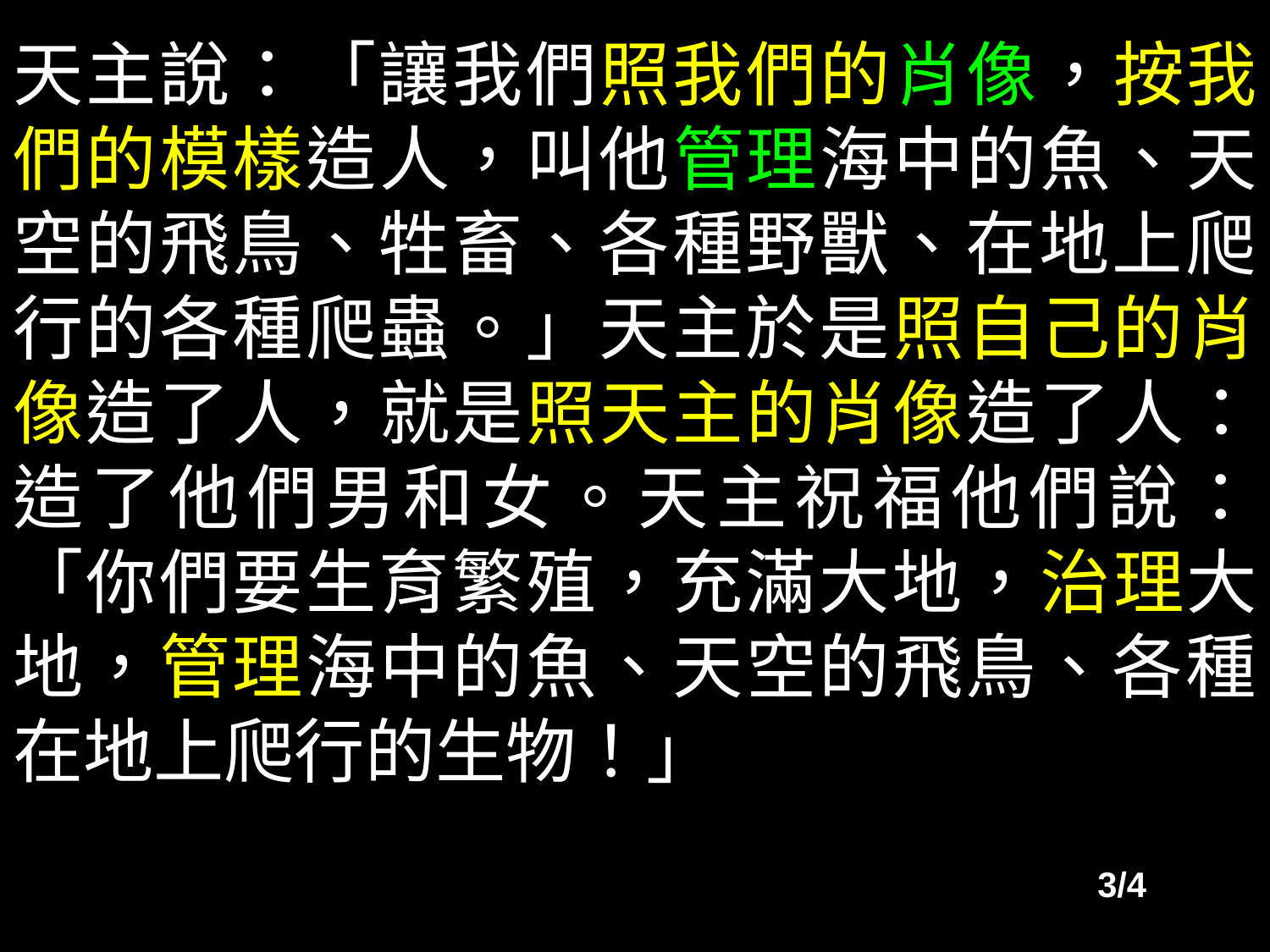

天主說：「讓我們照我們的肖像，按我們的模樣造人，叫他管理海中的魚、天空的飛鳥、牲畜、各種野獸、在地上爬行的各種爬蟲。」天主於是照自己的肖像造了人，就是照天主的肖像造了人：造了他們男和女。天主祝福他們說：「你們要生育繁殖，充滿大地，治理大地，管理海中的魚、天空的飛鳥、各種在地上爬行的生物！」

3/4